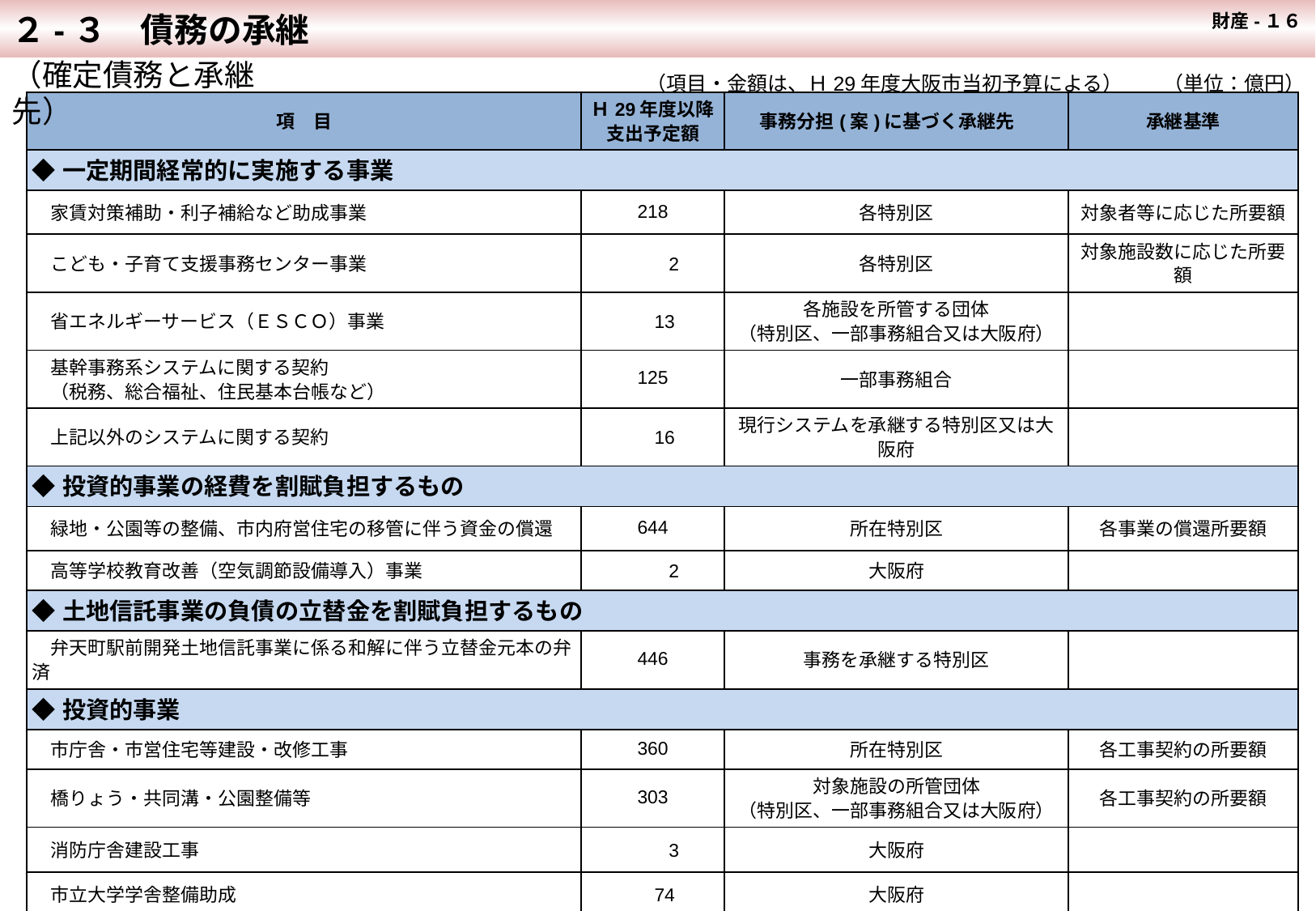

２-３　債務の承継
財産-１６
（確定債務と承継先）
（項目・金額は、Ｈ29年度大阪市当初予算による）　　（単位：億円）

| 項　目 | Ｈ29年度以降 支出予定額 | 事務分担(案)に基づく承継先 | 承継基準 |
| --- | --- | --- | --- |
| ◆一定期間経常的に実施する事業 |  |  |  |
| 家賃対策補助・利子補給など助成事業 | 218 | 各特別区 | 対象者等に応じた所要額 |
| こども・子育て支援事務センター事業 | 2 | 各特別区 | 対象施設数に応じた所要額 |
| 省エネルギーサービス（ＥＳＣＯ）事業 | 13 | 各施設を所管する団体 （特別区、一部事務組合又は大阪府） |  |
| 基幹事務系システムに関する契約 　（税務、総合福祉、住民基本台帳など） | 125 | 一部事務組合 |  |
| 上記以外のシステムに関する契約 | 16 | 現行システムを承継する特別区又は大阪府 |  |
| ◆投資的事業の経費を割賦負担するもの |  |  |  |
| 緑地・公園等の整備、市内府営住宅の移管に伴う資金の償還 | 644 | 所在特別区 | 各事業の償還所要額 |
| 高等学校教育改善（空気調節設備導入）事業 | 2 | 大阪府 |  |
| ◆土地信託事業の負債の立替金を割賦負担するもの |  |  |  |
| 弁天町駅前開発土地信託事業に係る和解に伴う立替金元本の弁済 | 446 | 事務を承継する特別区 |  |
| ◆投資的事業 |  |  |  |
| 市庁舎・市営住宅等建設・改修工事 | 360 | 所在特別区 | 各工事契約の所要額 |
| 橋りょう・共同溝・公園整備等 | 303 | 対象施設の所管団体 （特別区、一部事務組合又は大阪府） | 各工事契約の所要額 |
| 消防庁舎建設工事 | 3 | 大阪府 |  |
| 市立大学学舎整備助成 | 74 | 大阪府 |  |
| 校舎建設工事 | 163 | 対象校を所管する団体 （特別区又は大阪府） | 各工事契約の所要額 |